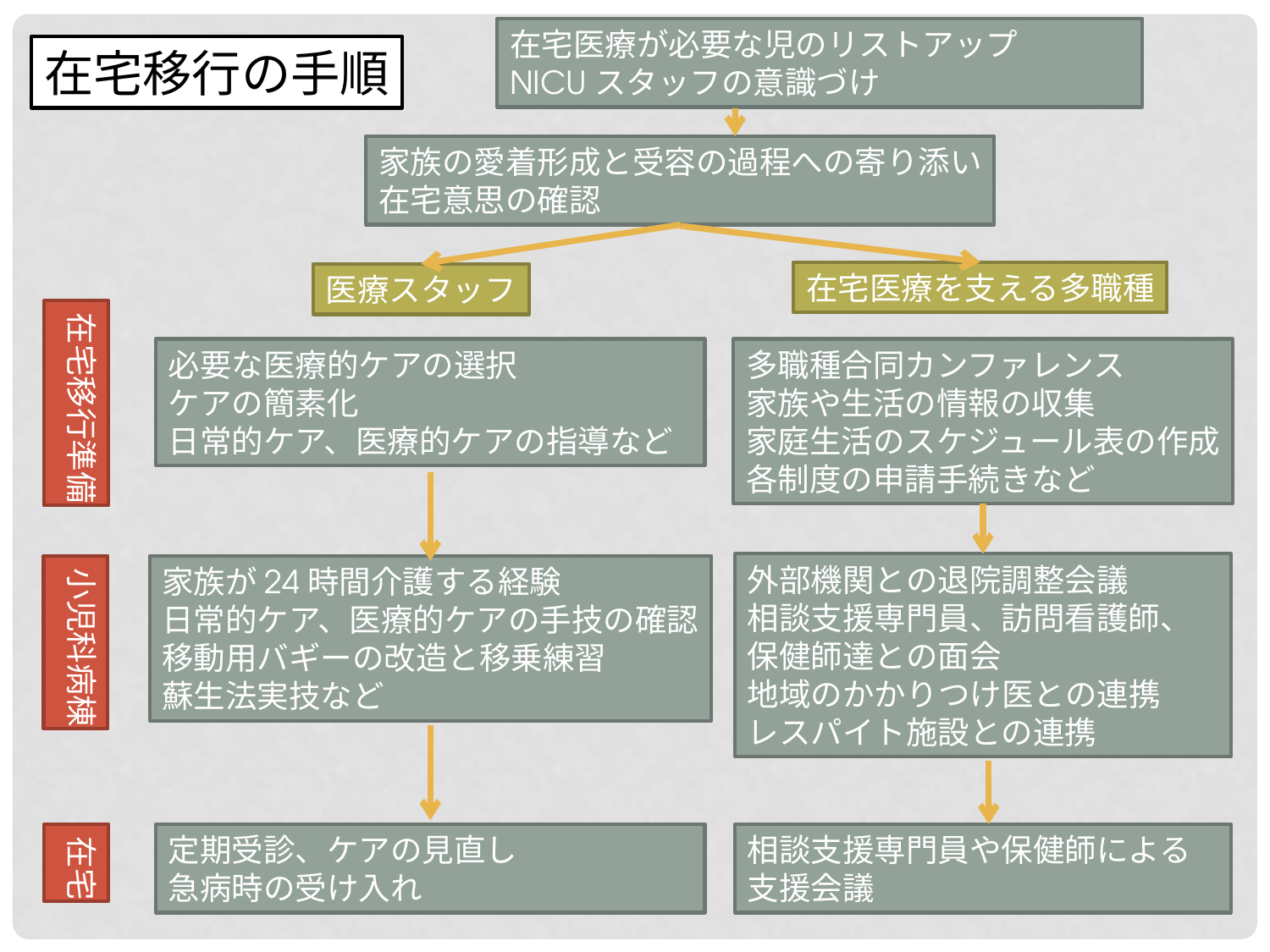

在宅医療が必要な児のリストアップ
NICUスタッフの意識づけ
在宅移行の手順
家族の愛着形成と受容の過程への寄り添い
在宅意思の確認
在宅医療を支える多職種
医療スタッフ
在宅移行準備
必要な医療的ケアの選択
ケアの簡素化
日常的ケア、医療的ケアの指導など
多職種合同カンファレンス
家族や生活の情報の収集
家庭生活のスケジュール表の作成
各制度の申請手続きなど
外部機関との退院調整会議
相談支援専門員、訪問看護師、
保健師達との面会
地域のかかりつけ医との連携
レスパイト施設との連携
家族が24時間介護する経験
日常的ケア、医療的ケアの手技の確認
移動用バギーの改造と移乗練習
蘇生法実技など
小児科病棟
在宅
定期受診、ケアの見直し
急病時の受け入れ
相談支援専門員や保健師による
支援会議